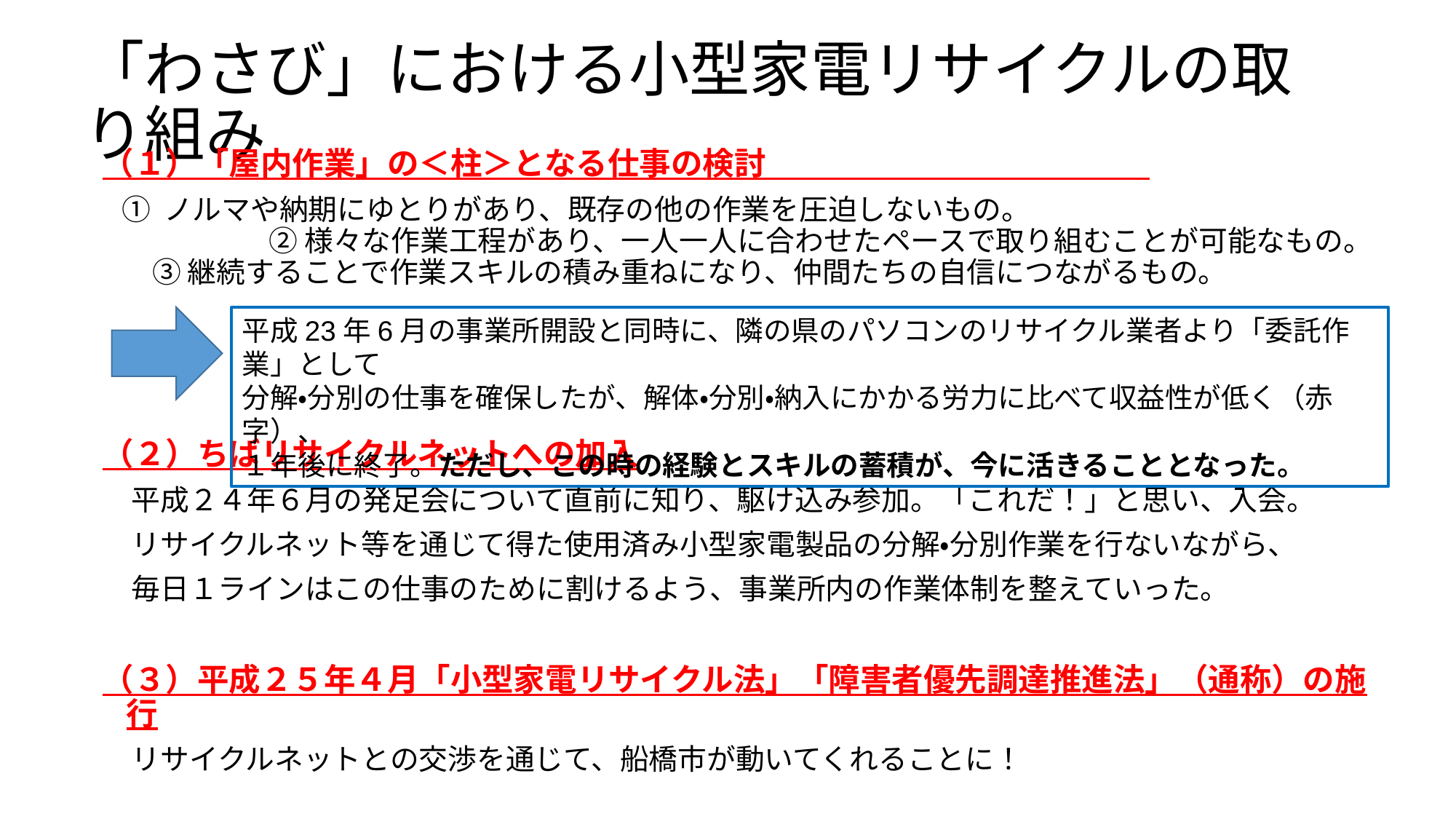

# 「わさび」における小型家電リサイクルの取り組み
（１）「屋内作業」の＜柱＞となる仕事の検討
   ① ノルマや納期にゆとりがあり、既存の他の作業を圧迫しないもの。　　　　　　　　　　　　　　             ② 様々な作業工程があり、一人一人に合わせたペースで取り組むことが可能なもの。        ③ 継続することで作業スキルの積み重ねになり、仲間たちの自信につながるもの。

（２）ちばリサイクルネットへの加入
　平成２４年６月の発足会について直前に知り、駆け込み参加。「これだ！」と思い、入会。
　リサイクルネット等を通じて得た使用済み小型家電製品の分解・分別作業を行ないながら、
　毎日１ラインはこの仕事のために割けるよう、事業所内の作業体制を整えていった。

（３）平成２５年４月「小型家電リサイクル法」「障害者優先調達推進法」（通称）の施行
　リサイクルネットとの交渉を通じて、船橋市が動いてくれることに！

平成23年6月の事業所開設と同時に、隣の県のパソコンのリサイクル業者より「委託作業」として
分解・分別の仕事を確保したが、解体・分別・納入にかかる労力に比べて収益性が低く（赤字）、
１年後に終了。ただし、この時の経験とスキルの蓄積が、今に活きることとなった。